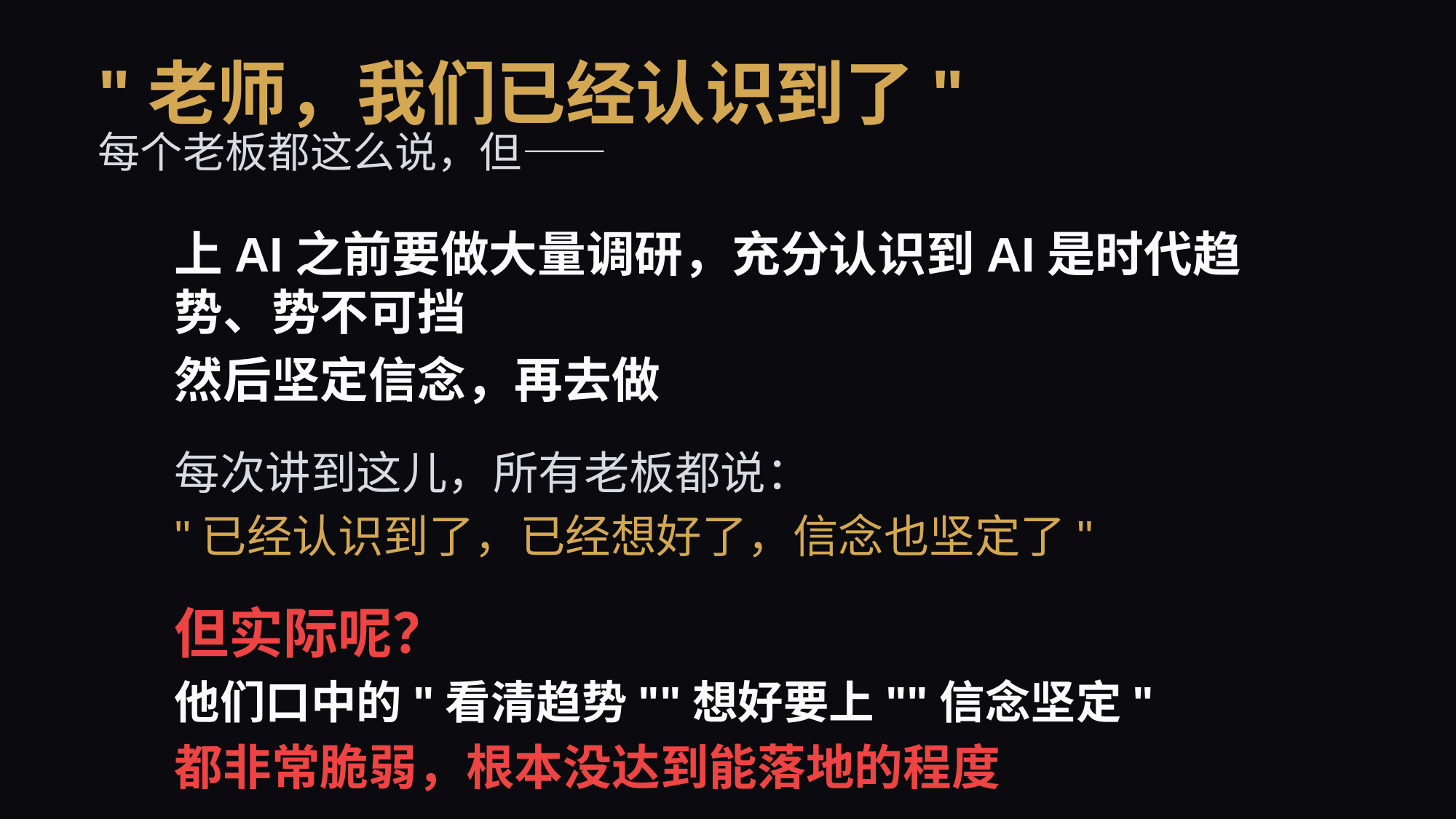

"老师，我们已经认识到了"
每个老板都这么说，但——
上AI之前要做大量调研，充分认识到AI是时代趋势、势不可挡
然后坚定信念，再去做

每次讲到这儿，所有老板都说：
"已经认识到了，已经想好了，信念也坚定了"

但实际呢？
他们口中的"看清趋势""想好要上""信念坚定"
都非常脆弱，根本没达到能落地的程度